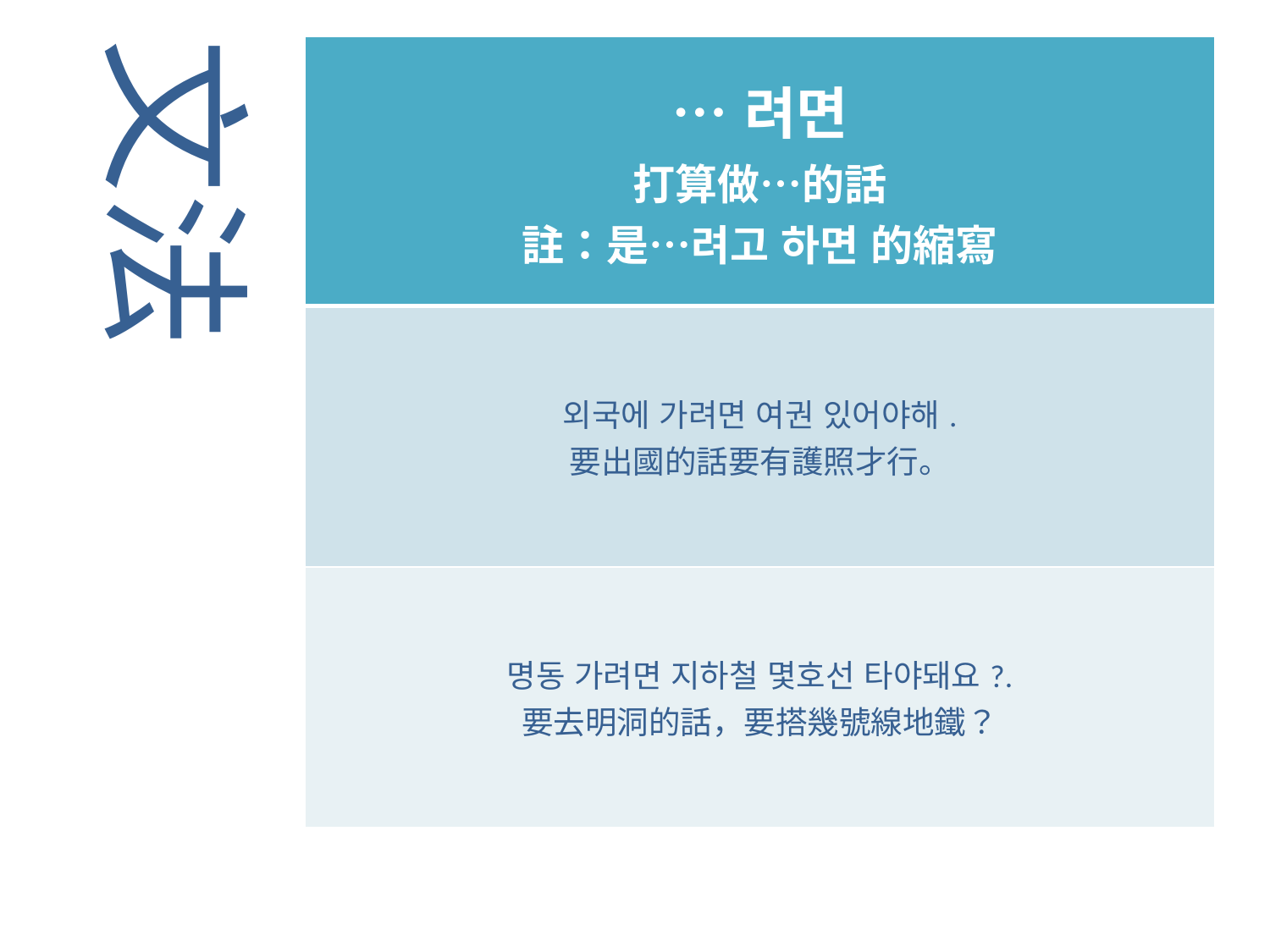

文法
| …려면 打算做…的話 註：是…려고 하면 的縮寫 |
| --- |
| 외국에 가려면 여권 있어야해. 要出國的話要有護照才行。 |
| 명동 가려면 지하철 몇호선 타야돼요?. 要去明洞的話，要搭幾號線地鐵？ |